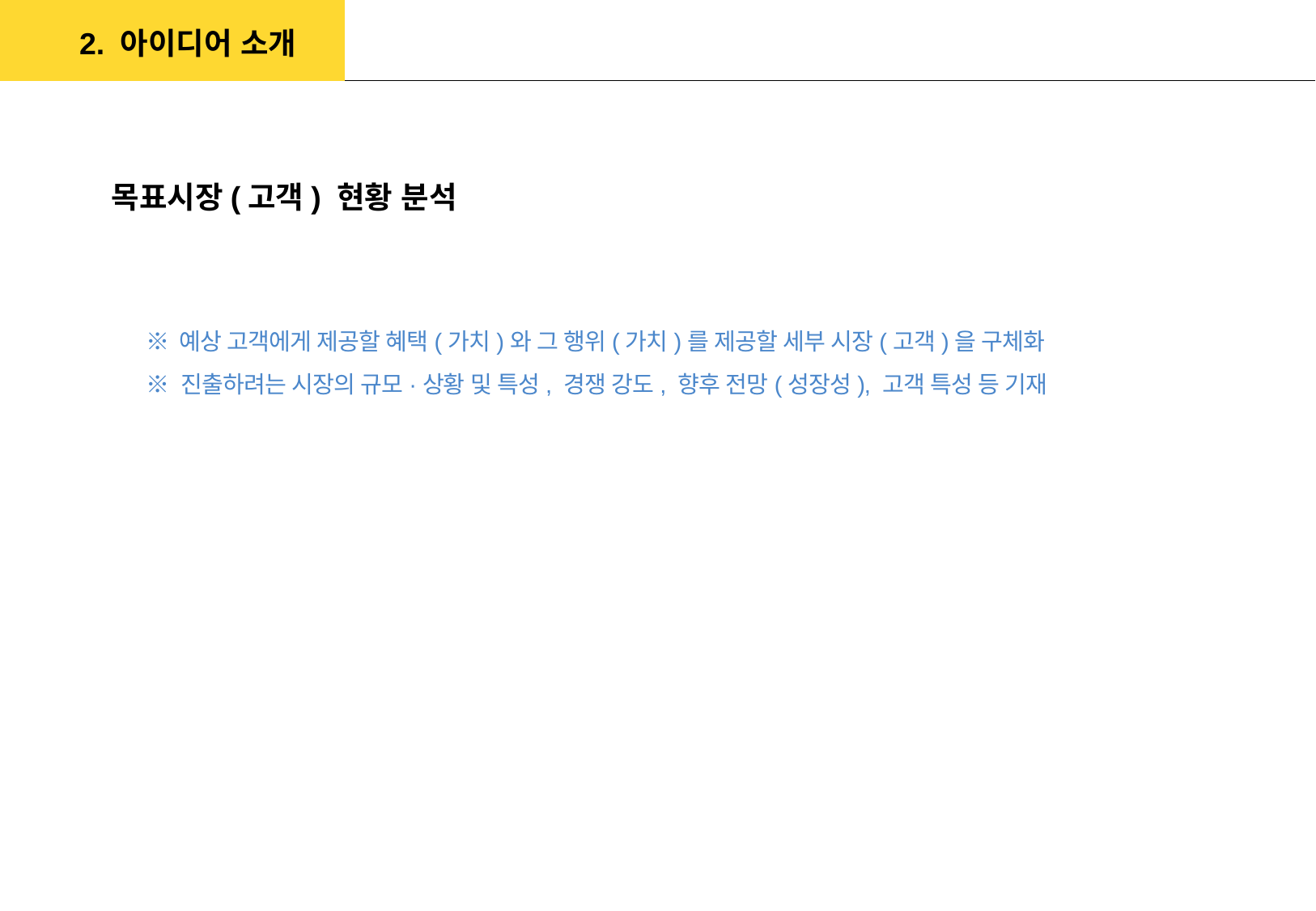

2. 아이디어 소개
목표시장(고객) 현황 분석
※ 예상 고객에게 제공할 혜택(가치)와 그 행위(가치)를 제공할 세부 시장(고객)을 구체화
※ 진출하려는 시장의 규모·상황 및 특성, 경쟁 강도, 향후 전망(성장성), 고객 특성 등 기재